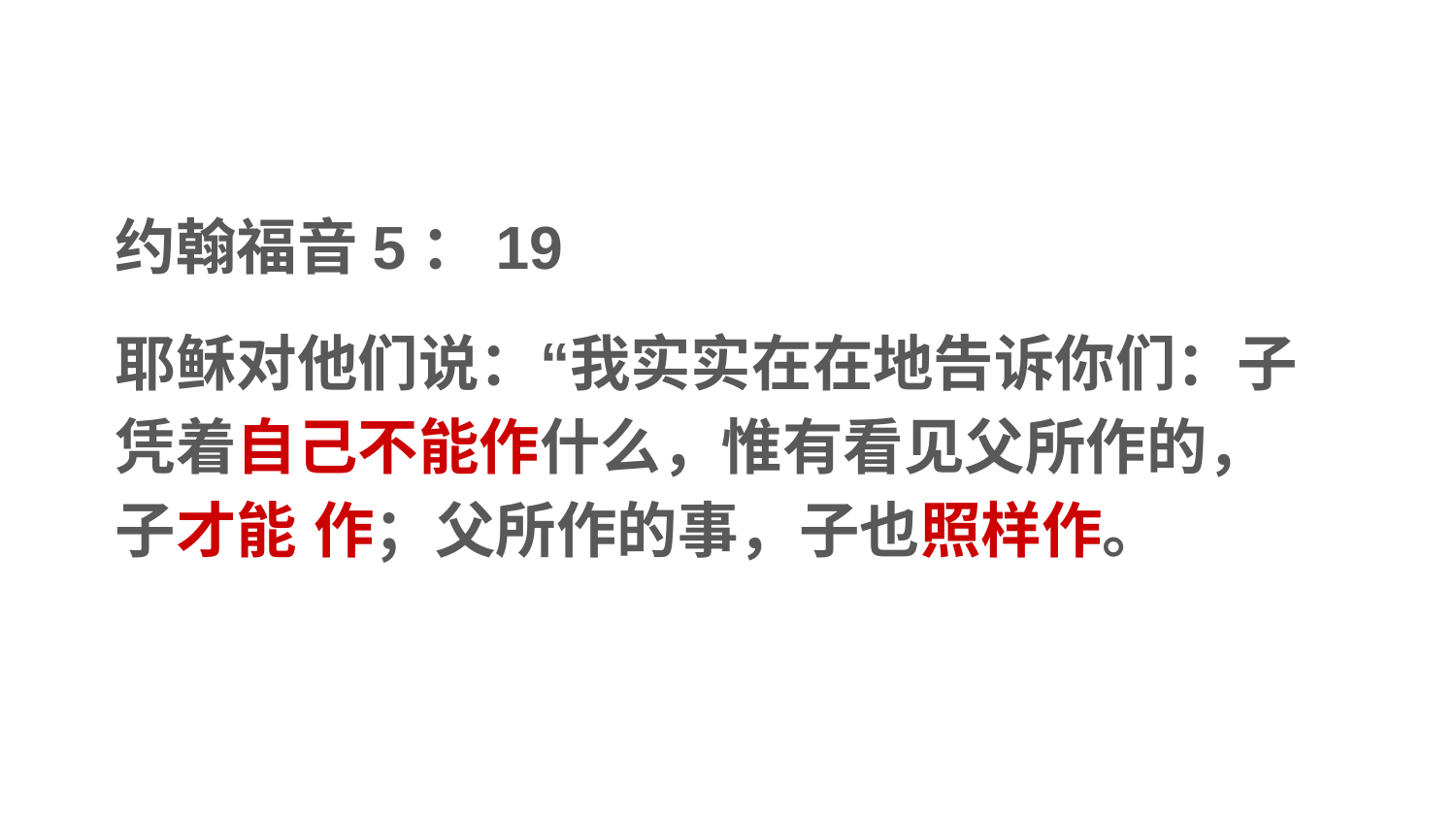

#
约翰福音5：19
耶稣对他们说：“我实实在在地告诉你们：子凭着自己不能作什么，惟有看见父所作的，子才能 作；父所作的事，子也照样作。